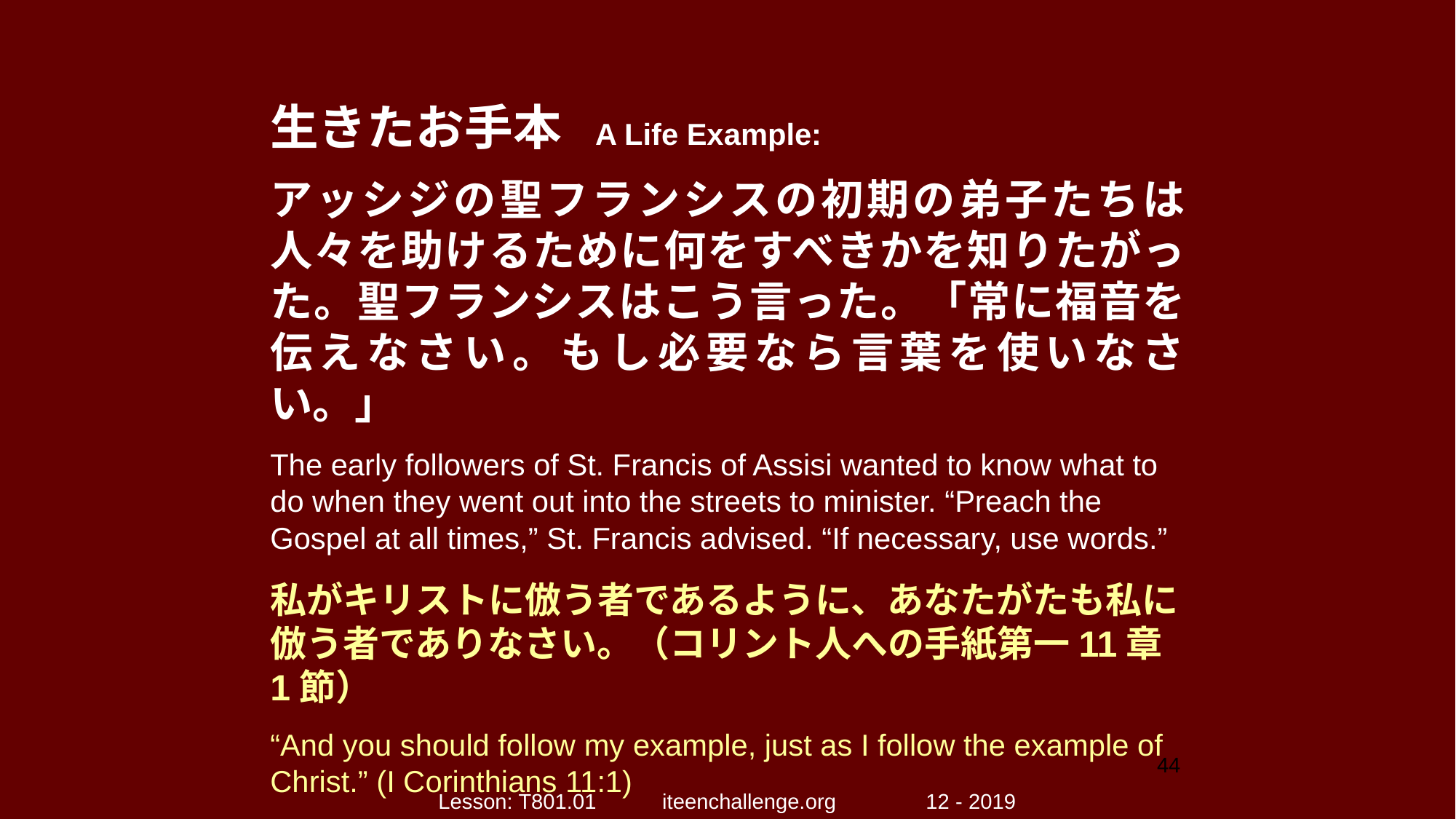

生きたお手本  A Life Example:
アッシジの聖フランシスの初期の弟子たちは人々を助けるために何をすべきかを知りたがった。聖フランシスはこう言った。「常に福音を伝えなさい。もし必要なら言葉を使いなさい。」
The early followers of St. Francis of Assisi wanted to know what to do when they went out into the streets to minister. “Preach the Gospel at all times,” St. Francis advised. “If necessary, use words.”

私がキリストに倣う者であるように、あなたがたも私に倣う者でありなさい。（コリント人への手紙第一11章1節）
“And you should follow my example, just as I follow the example of Christ.” (I Corinthians 11:1)
44
Lesson: T801.01           iteenchallenge.org               12 - 2019